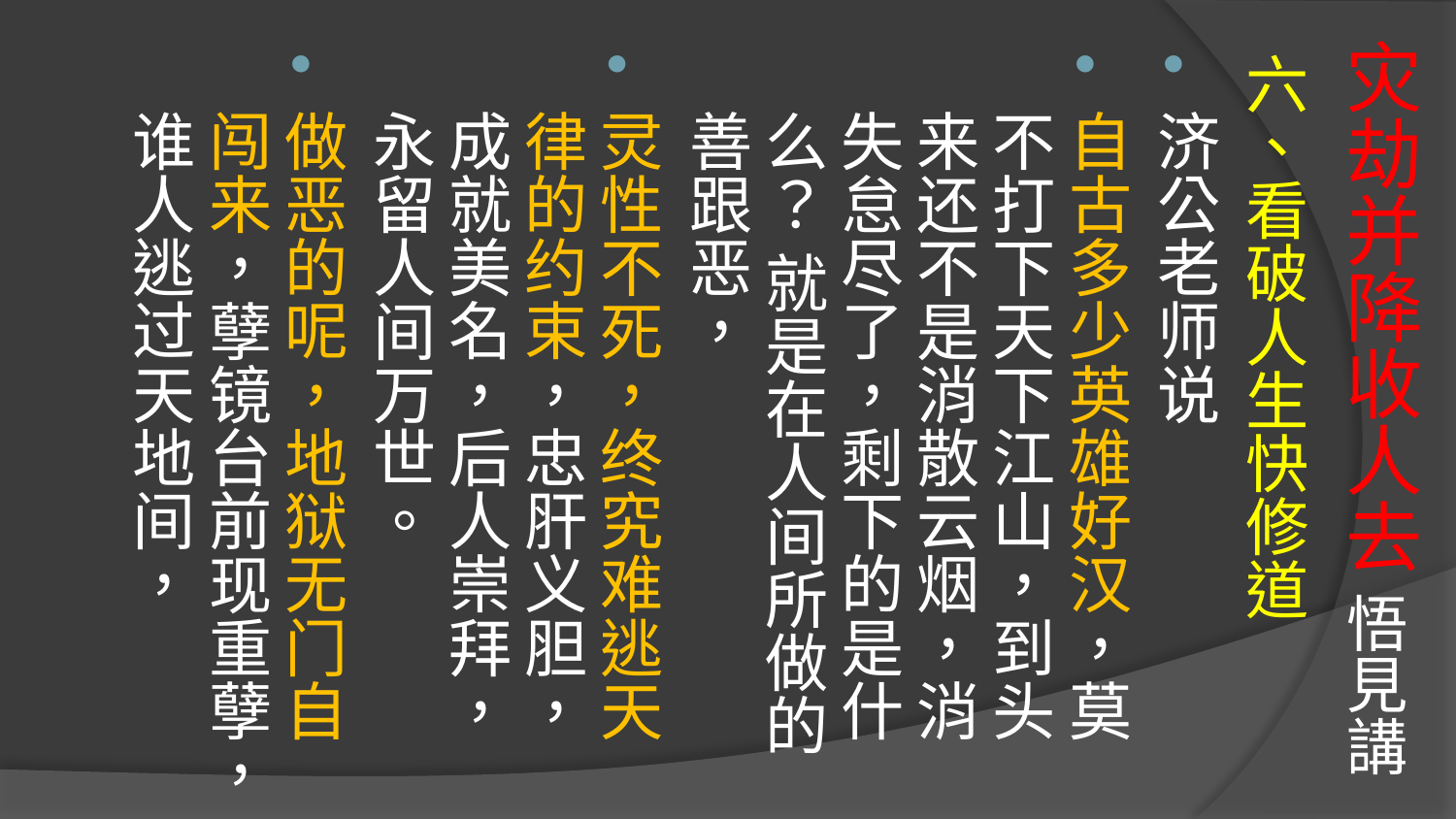

# 灾劫并降收人去 悟見講
六、看破人生快修道
济公老师说
自古多少英雄好汉，莫不打下天下江山，到头来还不是消散云烟，消失怠尽了，剩下的是什么？ 就是在人间所做的善跟恶，
灵性不死，终究难逃天律的约束，忠肝义胆，成就美名，后人崇拜，永留人间万世。
做恶的呢，地狱无门自闯来，孽镜台前现重孽，谁人逃过天地间，